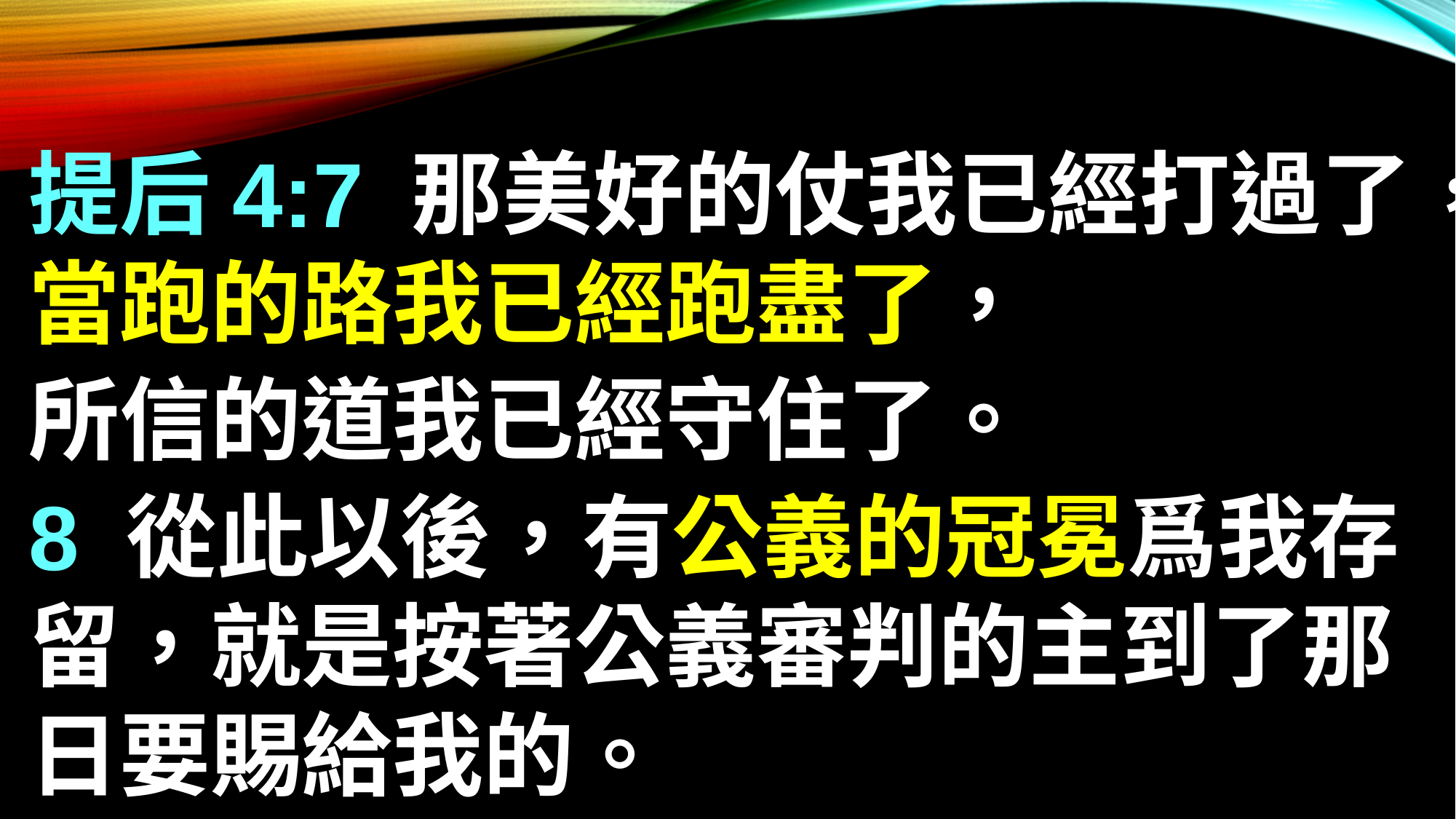

提后4:7 那美好的仗我已經打過了，當跑的路我已經跑盡了，
所信的道我已經守住了。
8 從此以後，有公義的冠冕爲我存留，就是按著公義審判的主到了那日要賜給我的。